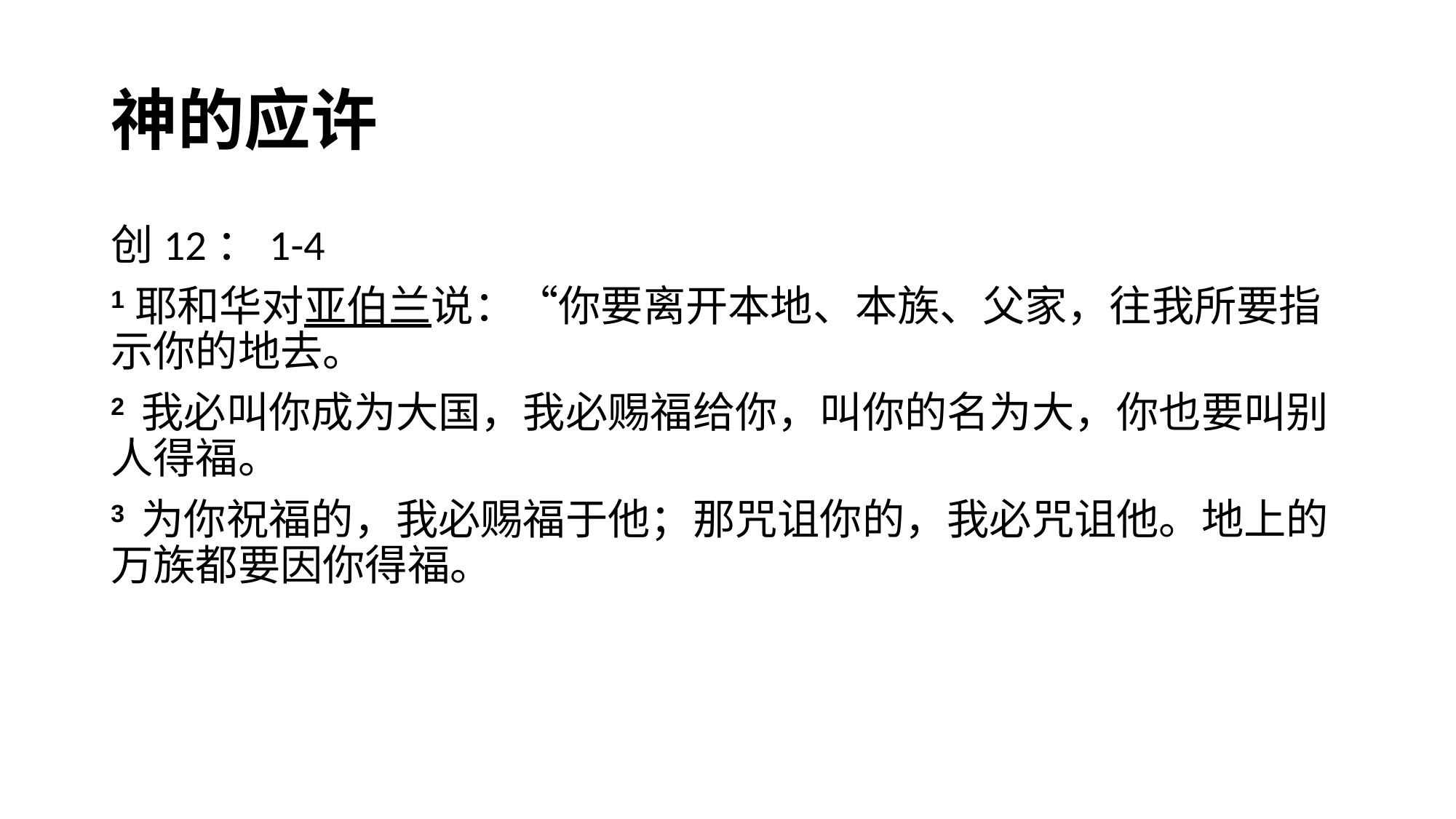

# 神的应许
创12：1-4
1耶和华对亚伯兰说：“你要离开本地、本族、父家，往我所要指示你的地去。
2 我必叫你成为大国，我必赐福给你，叫你的名为大，你也要叫别人得福。
3 为你祝福的，我必赐福于他；那咒诅你的，我必咒诅他。地上的万族都要因你得福。